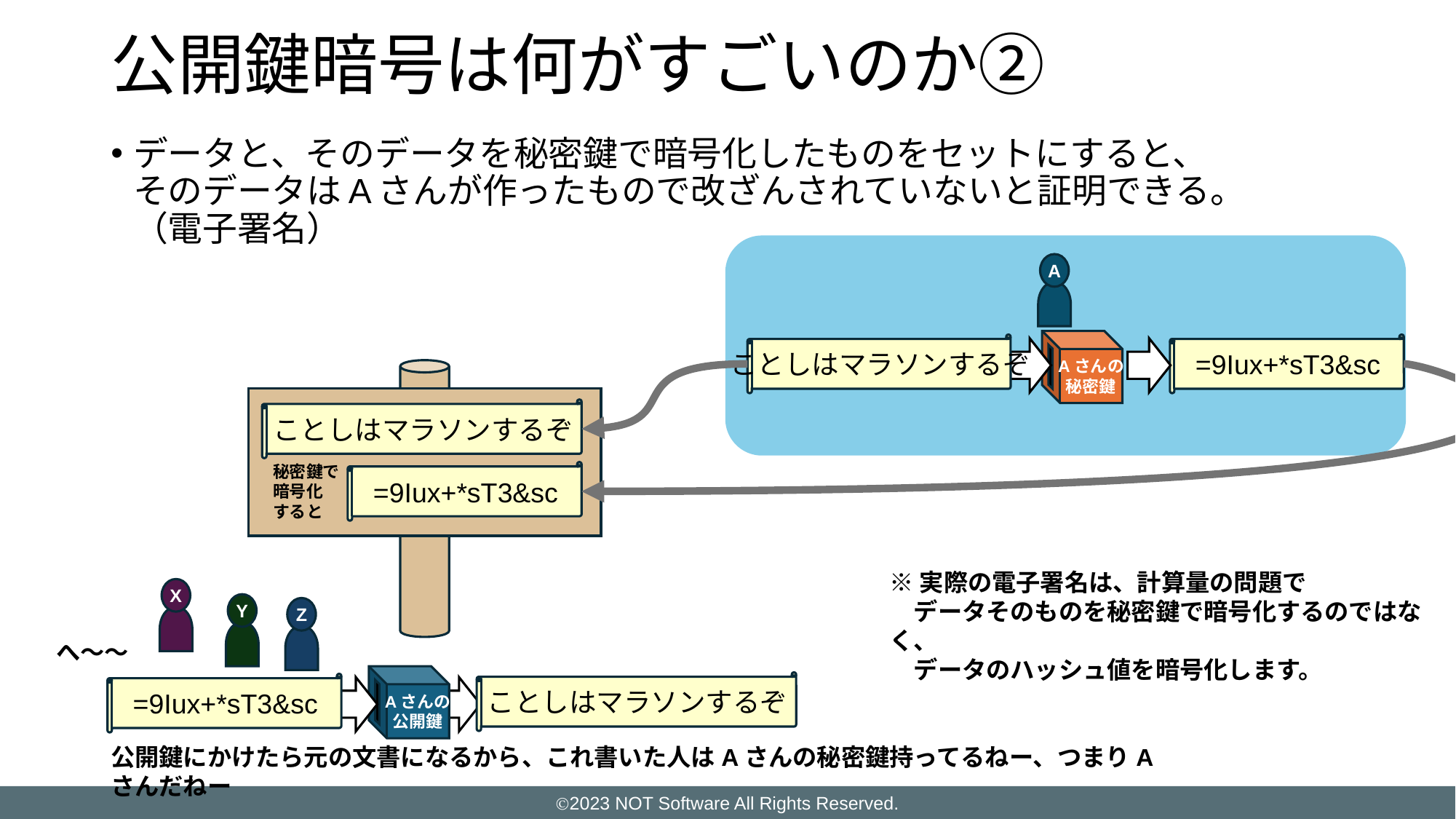

# 公開鍵暗号は何がすごいのか②
データと、そのデータを秘密鍵で暗号化したものをセットにすると、
そのデータはAさんが作ったもので改ざんされていないと証明できる。
（電子署名）

A

Aさんの
秘密鍵

ことしはマラソンするぞ
=9Iux+*sT3&sc

ことしはマラソンするぞ
秘密鍵で
暗号化
すると
=9Iux+*sT3&sc
※実際の電子署名は、計算量の問題で
　データそのものを秘密鍵で暗号化するのではなく、
　データのハッシュ値を暗号化します。
X

Y

Z

へ～～
Aさんの
公開鍵

ことしはマラソンするぞ
=9Iux+*sT3&sc

公開鍵にかけたら元の文書になるから、これ書いた人はAさんの秘密鍵持ってるねー、つまりAさんだねー